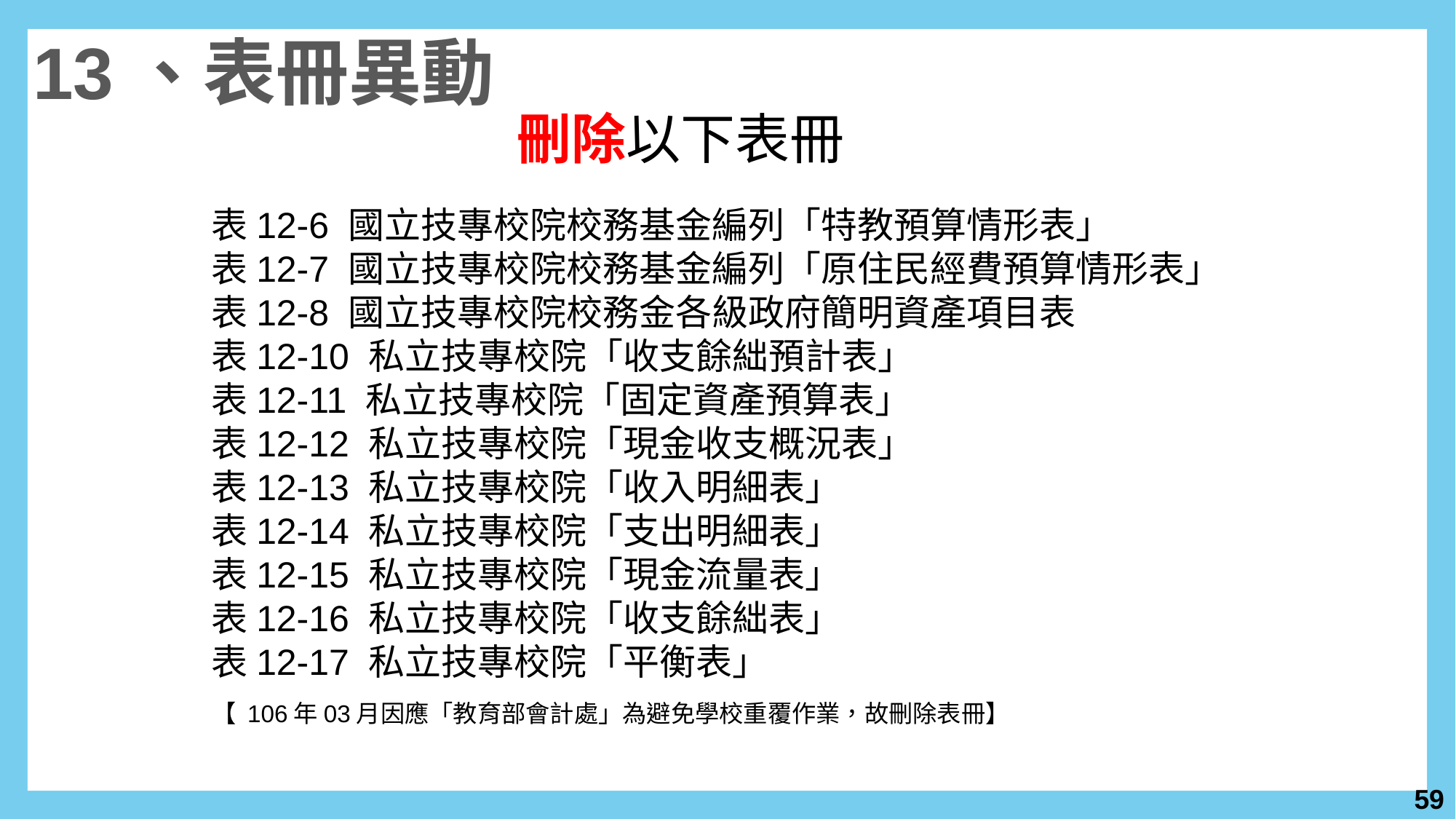

13、表冊異動
刪除以下表冊
表12-6 國立技專校院校務基金編列「特教預算情形表」
表12-7 國立技專校院校務基金編列「原住民經費預算情形表」
表12-8 國立技專校院校務金各級政府簡明資產項目表
表12-10 私立技專校院「收支餘絀預計表」
表12-11 私立技專校院「固定資產預算表」
表12-12 私立技專校院「現金收支概況表」
表12-13 私立技專校院「收入明細表」
表12-14 私立技專校院「支出明細表」
表12-15 私立技專校院「現金流量表」
表12-16 私立技專校院「收支餘絀表」
表12-17 私立技專校院「平衡表」
【 106年03月因應「教育部會計處」為避免學校重覆作業，故刪除表冊】

59